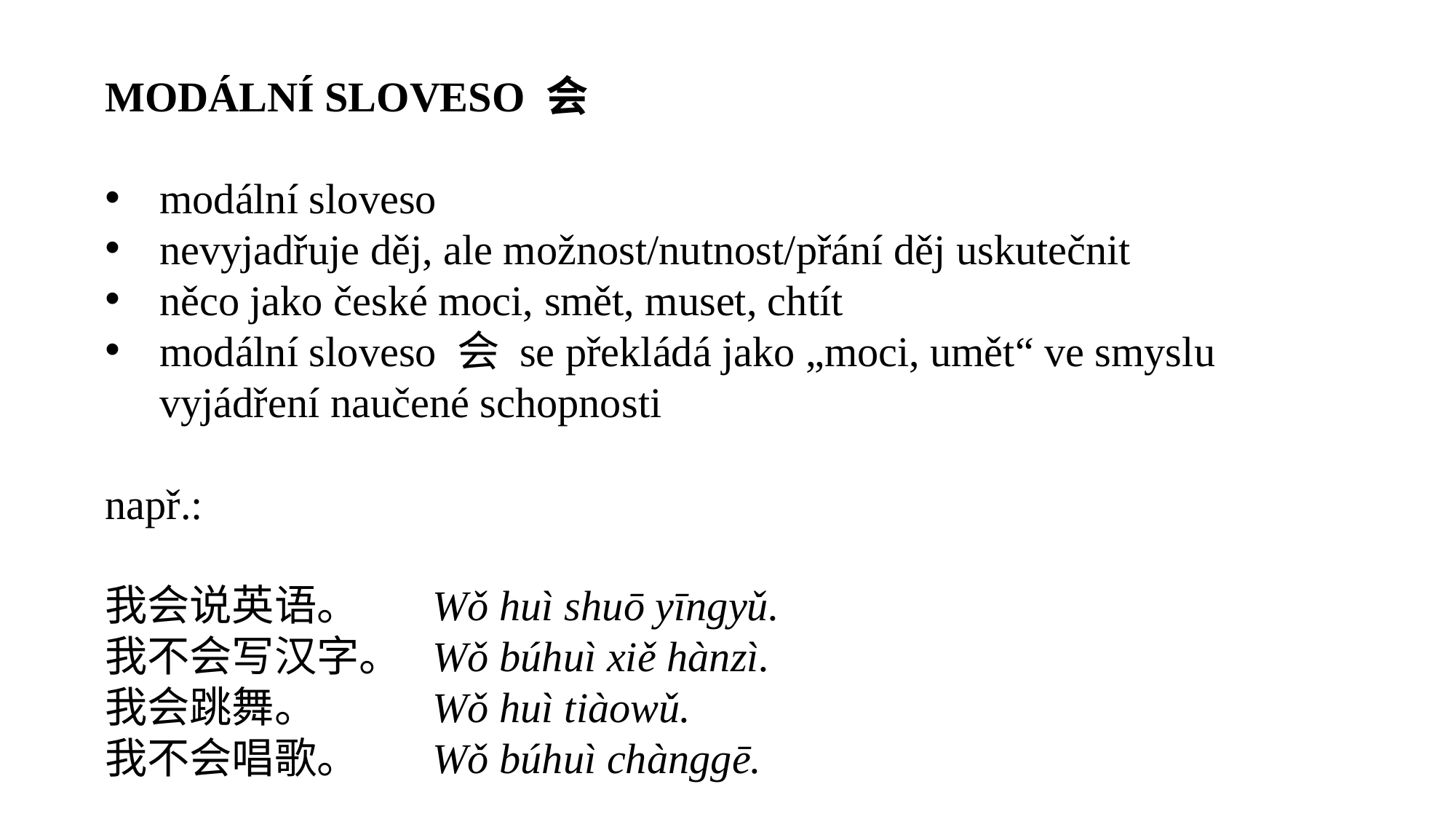

MODÁLNÍ SLOVESO 会

modální sloveso
nevyjadřuje děj, ale možnost/nutnost/přání děj uskutečnit
něco jako české moci, smět, muset, chtít
modální sloveso 会 se překládá jako „moci, umět“ ve smyslu vyjádření naučené schopnosti

např.:

我会说英语。	Wǒ huì shuō yīngyǔ.
我不会写汉字。	Wǒ búhuì xiě hànzì.
我会跳舞。		Wǒ huì tiàowǔ.
我不会唱歌。	Wǒ búhuì chànggē.